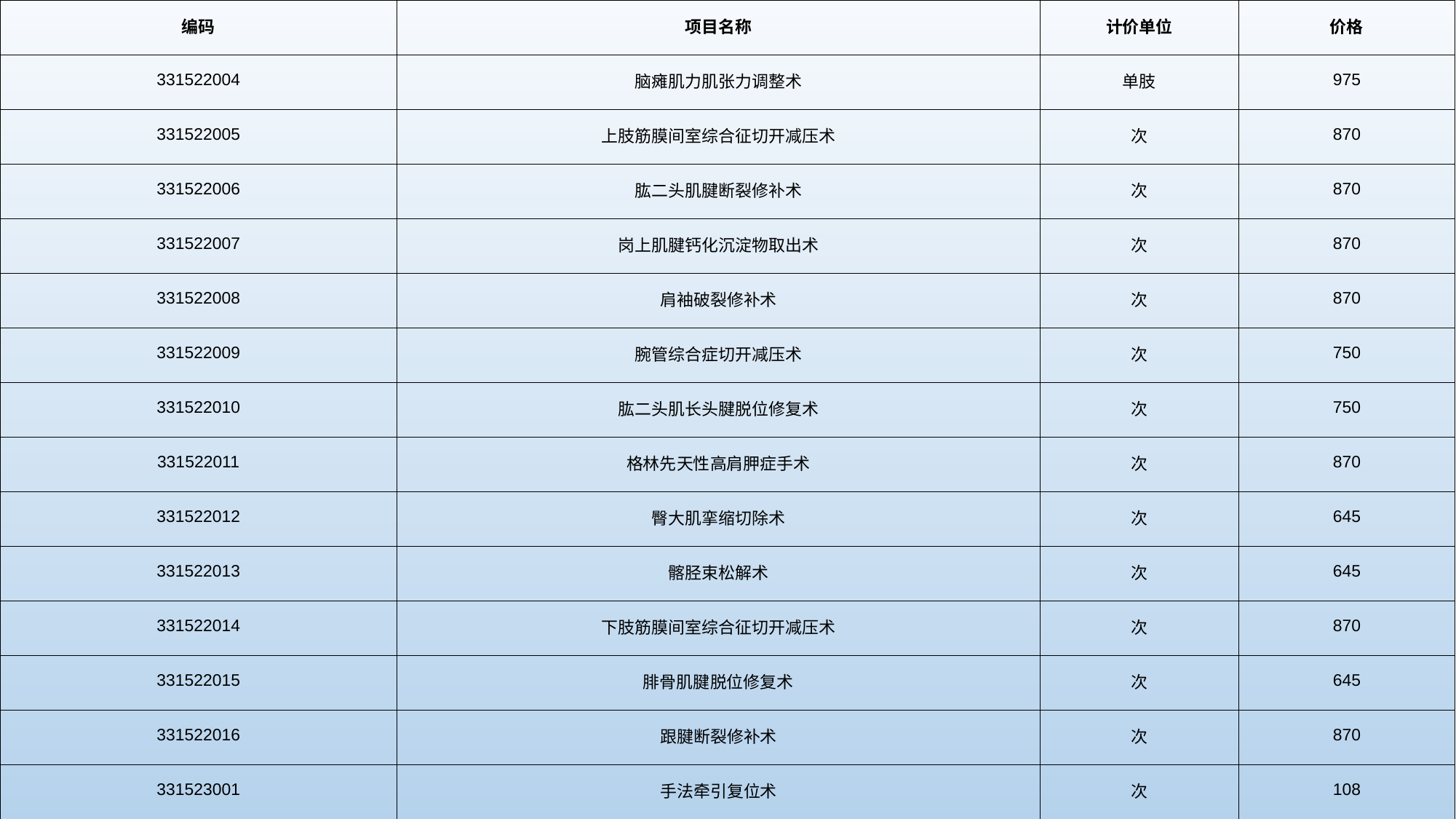

| 编码 | 项目名称 | 计价单位 | 价格 |
| --- | --- | --- | --- |
| 331522004 | 脑瘫肌力肌张力调整术 | 单肢 | 975 |
| 331522005 | 上肢筋膜间室综合征切开减压术 | 次 | 870 |
| 331522006 | 肱二头肌腱断裂修补术 | 次 | 870 |
| 331522007 | 岗上肌腱钙化沉淀物取出术 | 次 | 870 |
| 331522008 | 肩袖破裂修补术 | 次 | 870 |
| 331522009 | 腕管综合症切开减压术 | 次 | 750 |
| 331522010 | 肱二头肌长头腱脱位修复术 | 次 | 750 |
| 331522011 | 格林先天性高肩胛症手术 | 次 | 870 |
| 331522012 | 臀大肌挛缩切除术 | 次 | 645 |
| 331522013 | 髂胫束松解术 | 次 | 645 |
| 331522014 | 下肢筋膜间室综合征切开减压术 | 次 | 870 |
| 331522015 | 腓骨肌腱脱位修复术 | 次 | 645 |
| 331522016 | 跟腱断裂修补术 | 次 | 870 |
| 331523001 | 手法牵引复位术 | 次 | 108 |